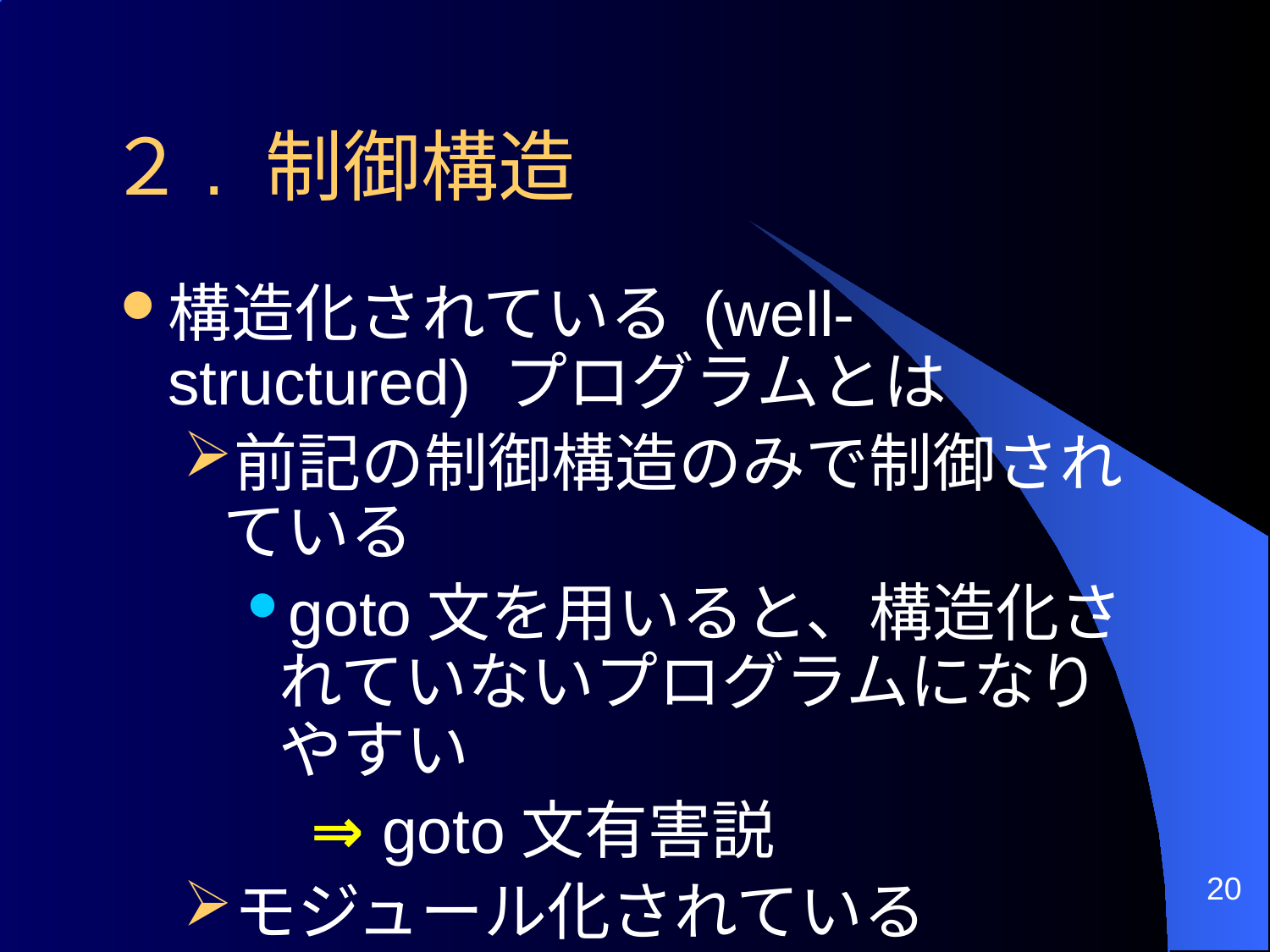

# ２. 制御構造
構造化されている (well-structured) プログラムとは
前記の制御構造のみで制御されている
goto文を用いると、構造化されていないプログラムになりやすい
	     ⇒ goto文有害説
モジュール化されている
20